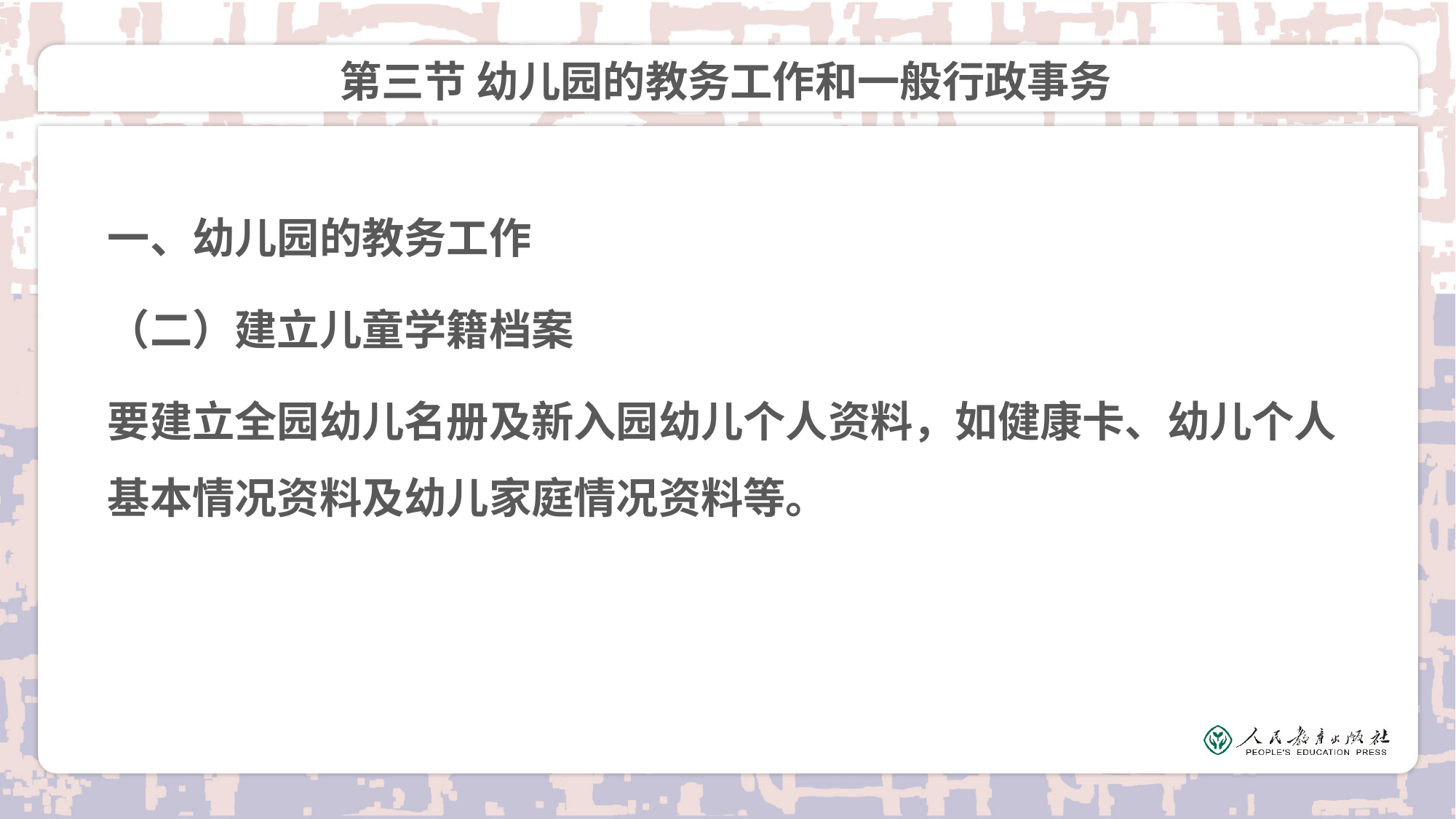

# 第三节 幼儿园的教务工作和一般行政事务
一、幼儿园的教务工作
（二）建立儿童学籍档案
要建立全园幼儿名册及新入园幼儿个人资料，如健康卡、幼儿个人基本情况资料及幼儿家庭情况资料等。